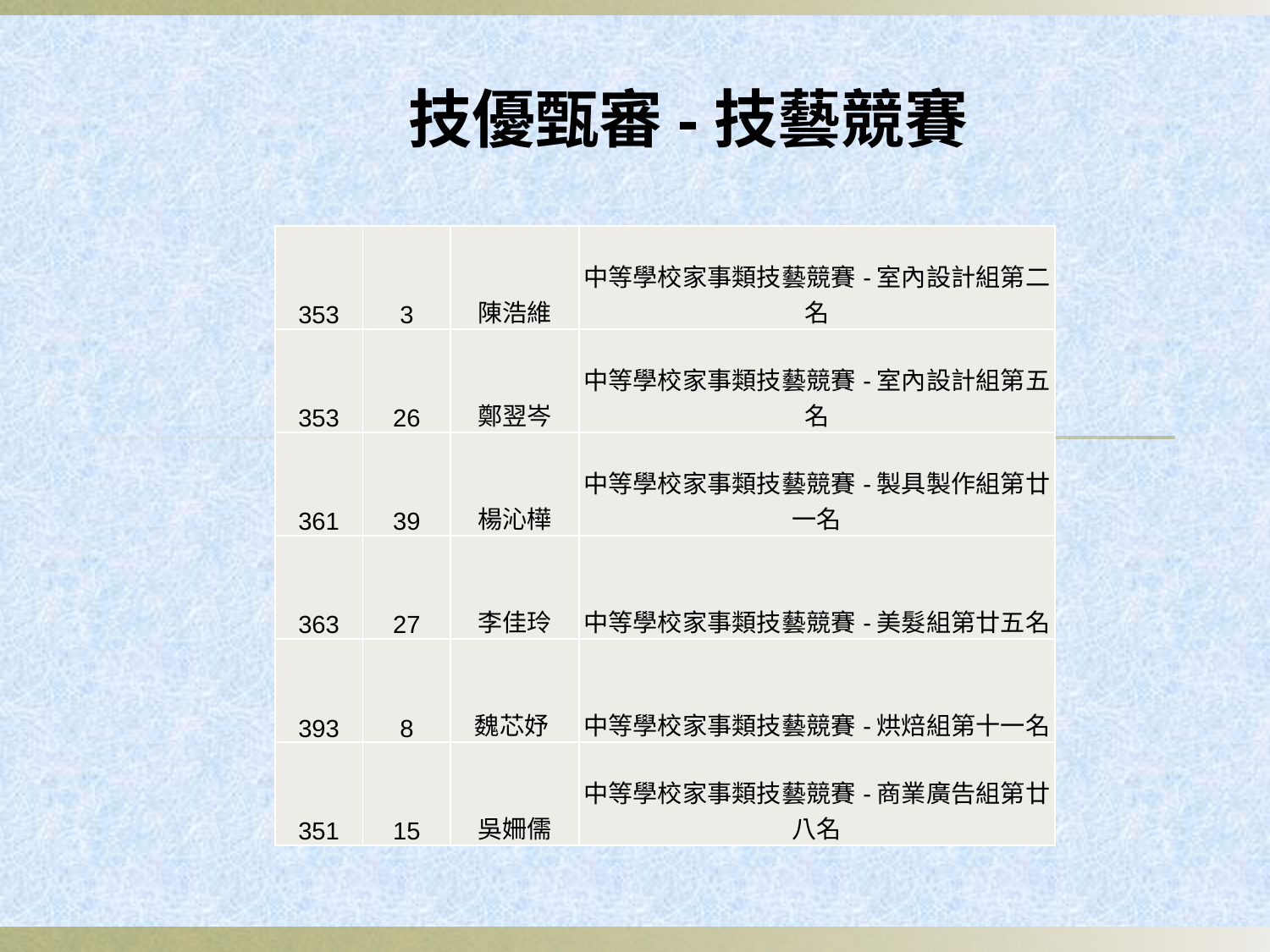

技優甄審-技藝競賽
| 353 | 3 | 陳浩維 | 中等學校家事類技藝競賽-室內設計組第二名 |
| --- | --- | --- | --- |
| 353 | 26 | 鄭翌岑 | 中等學校家事類技藝競賽-室內設計組第五名 |
| 361 | 39 | 楊沁樺 | 中等學校家事類技藝競賽-製具製作組第廿一名 |
| 363 | 27 | 李佳玲 | 中等學校家事類技藝競賽-美髮組第廿五名 |
| 393 | 8 | 魏芯妤 | 中等學校家事類技藝競賽-烘焙組第十一名 |
| 351 | 15 | 吳姍儒 | 中等學校家事類技藝競賽-商業廣告組第廿八名 |